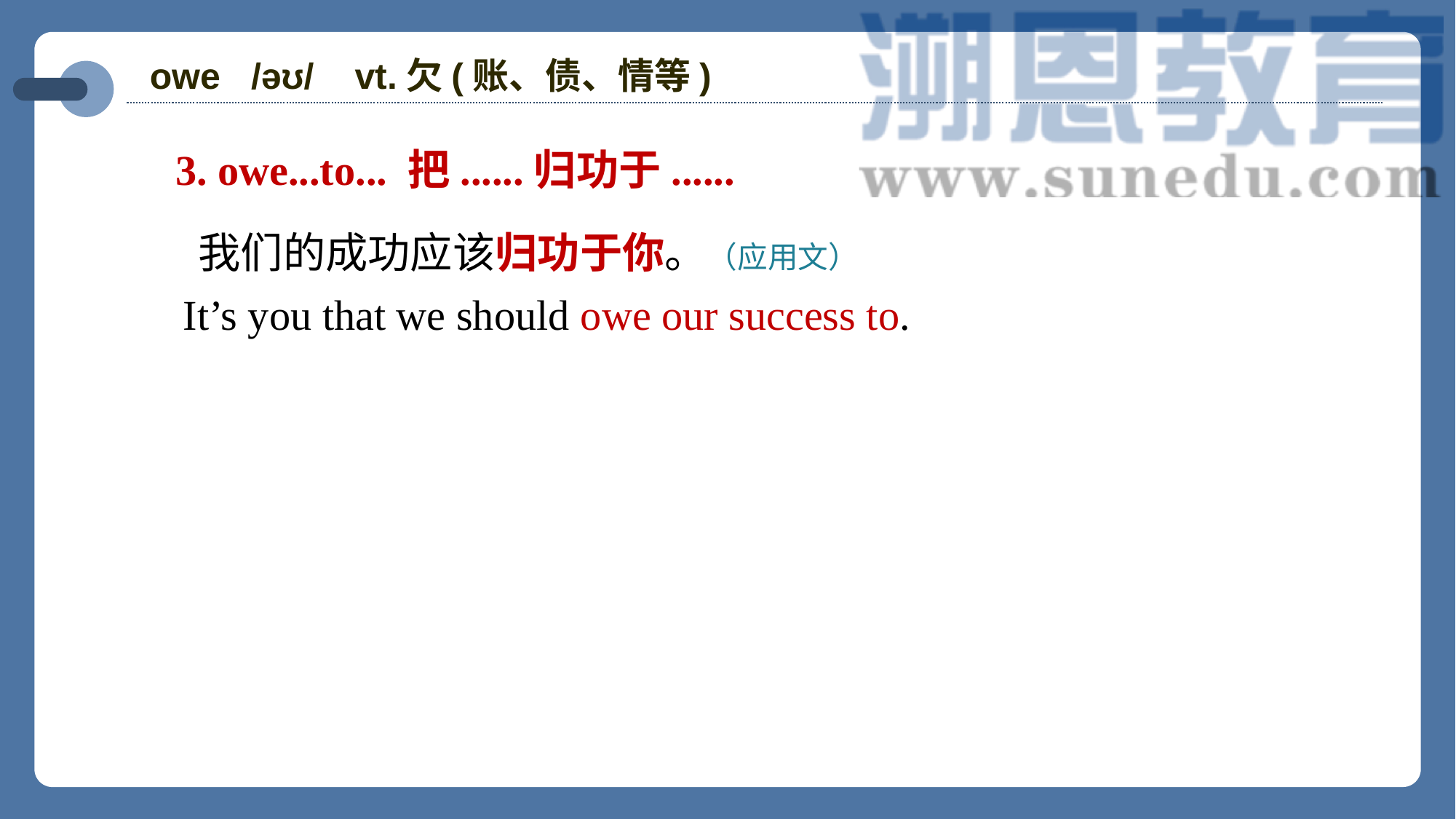

owe   /əʊ/    vt.欠(账、债、情等)
3. owe...to... 把......归功于......
我们的成功应该归功于你。（应用文）
 It’s you that we should owe our success to.